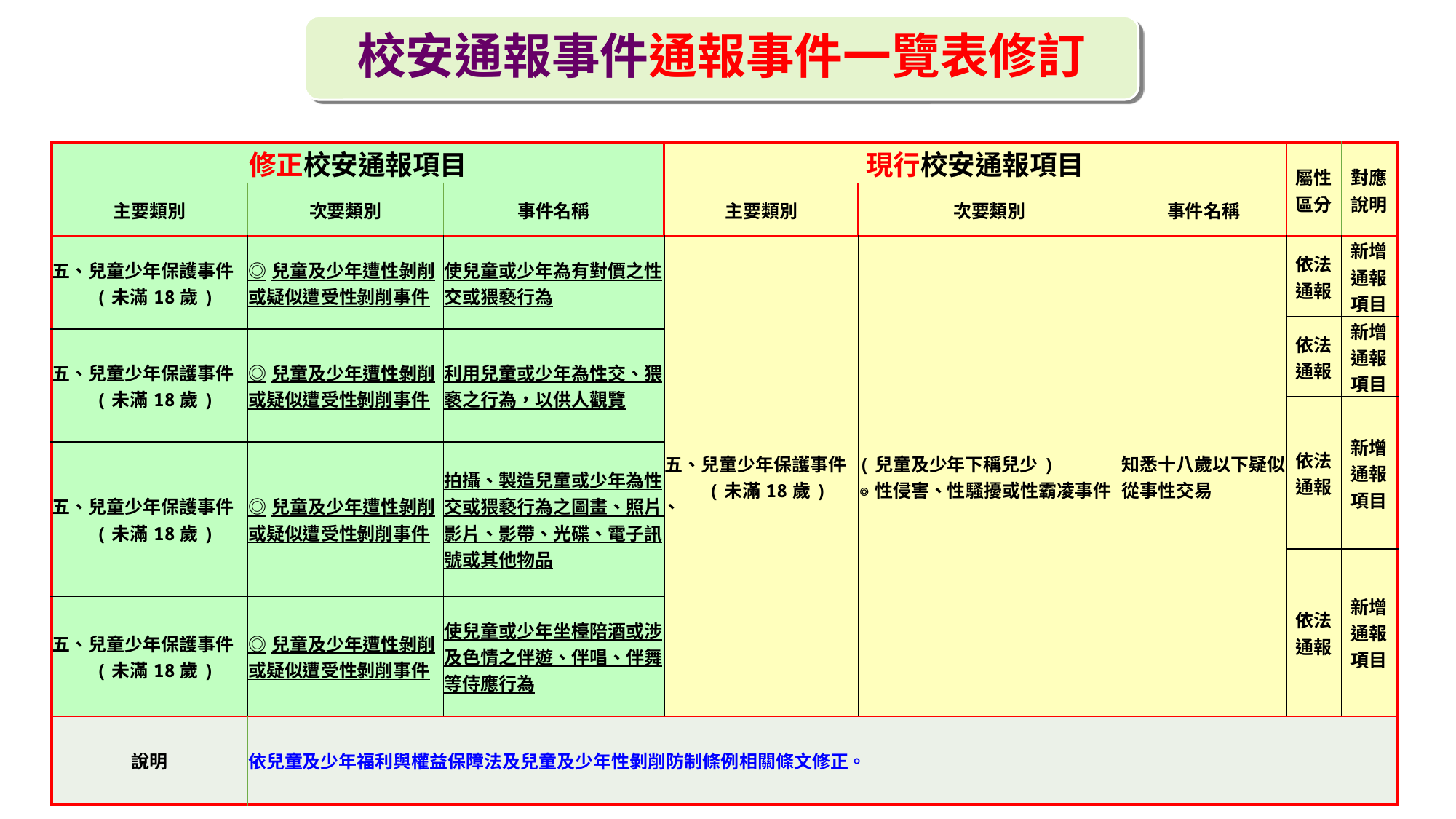

校安通報事件通報事件一覽表修訂

| 修正校安通報項目 |  |  | 現行校安通報項目 |  |  | 屬性區分 | 對應說明 |
| --- | --- | --- | --- | --- | --- | --- | --- |
| 主要類別 | 次要類別 | 事件名稱 | 主要類別 | 次要類別 | 事件名稱 |  |  |
| 五、兒童少年保護事件 (未滿18歲) | ◎兒童及少年遭性剝削或疑似遭受性剝削事件 | 使兒童或少年為有對價之性交或猥褻行為 | 五、兒童少年保護事件 (未滿18歲) | (兒童及少年下稱兒少) ◎性侵害、性騷擾或性霸凌事件 | 知悉十八歲以下疑似從事性交易 | 依法通報 | 新增通報項目 |
|  |  |  |  |  |  | 依法通報 | 新增通報項目 |
| 五、兒童少年保護事件 (未滿18歲) | ◎兒童及少年遭性剝削或疑似遭受性剝削事件 | 利用兒童或少年為性交、猥褻之行為，以供人觀覽 |  |  |  |  |  |
|  |  |  |  |  |  | 依法通報 | 新增通報項目 |
| 五、兒童少年保護事件 (未滿18歲) | ◎兒童及少年遭性剝削或疑似遭受性剝削事件 | 拍攝、製造兒童或少年為性交或猥褻行為之圖畫、照片、影片、影帶、光碟、電子訊號或其他物品 |  |  |  |  |  |
|  |  |  |  |  |  | 依法通報 | 新增通報項目 |
| 五、兒童少年保護事件 (未滿18歲) | ◎兒童及少年遭性剝削或疑似遭受性剝削事件 | 使兒童或少年坐檯陪酒或涉及色情之伴遊、伴唱、伴舞等侍應行為 |  |  |  |  |  |
| 說明 | 依兒童及少年福利與權益保障法及兒童及少年性剝削防制條例相關條文修正。 |  |  |  |  |  |  |